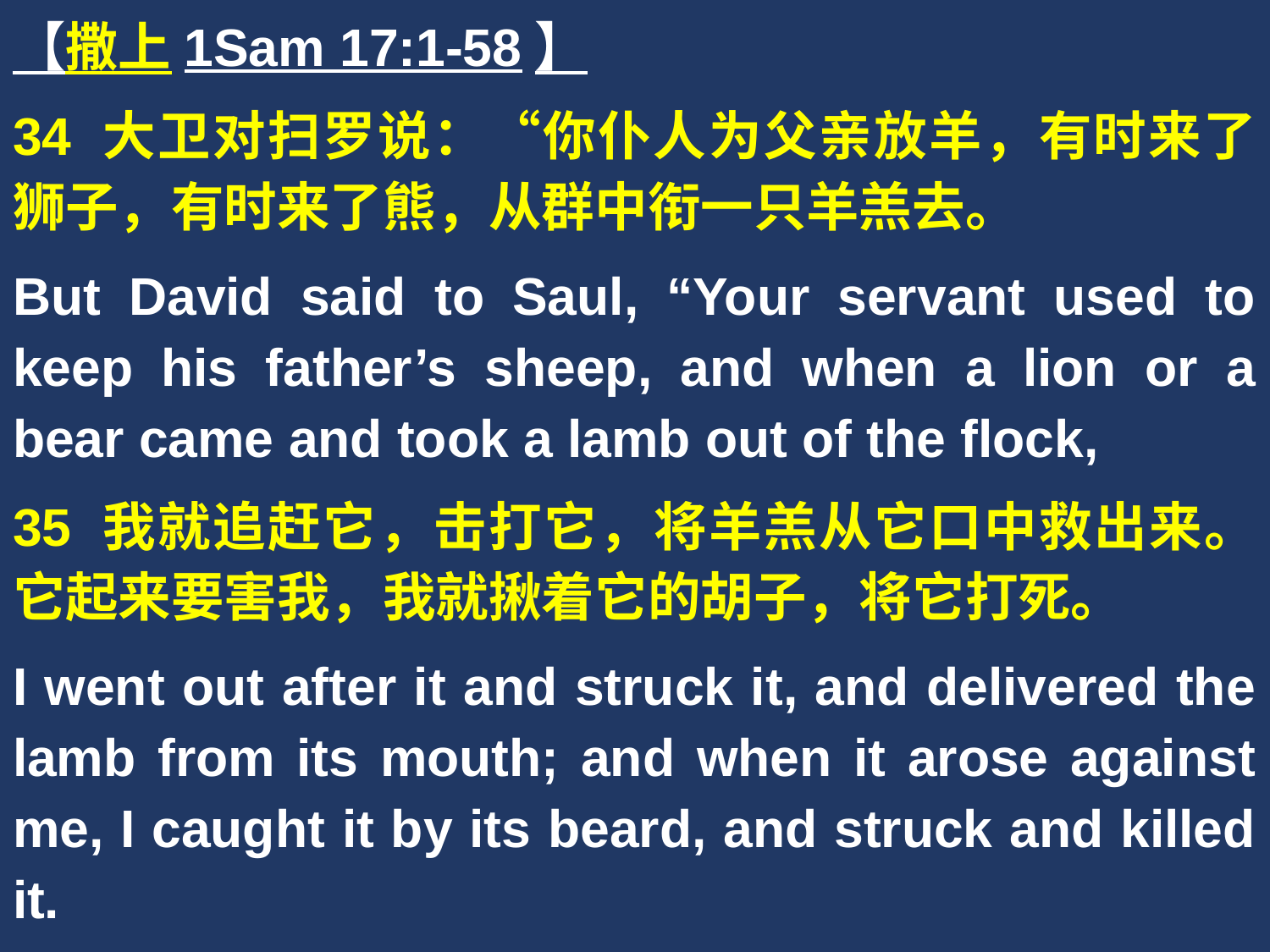

【撒上1Sam 17:1-58】
34 大卫对扫罗说：“你仆人为父亲放羊，有时来了狮子，有时来了熊，从群中衔一只羊羔去。
But David said to Saul, “Your servant used to keep his father’s sheep, and when a lion or a bear came and took a lamb out of the flock,
35 我就追赶它，击打它，将羊羔从它口中救出来。它起来要害我，我就揪着它的胡子，将它打死。
I went out after it and struck it, and delivered the lamb from its mouth; and when it arose against me, I caught it by its beard, and struck and killed it.